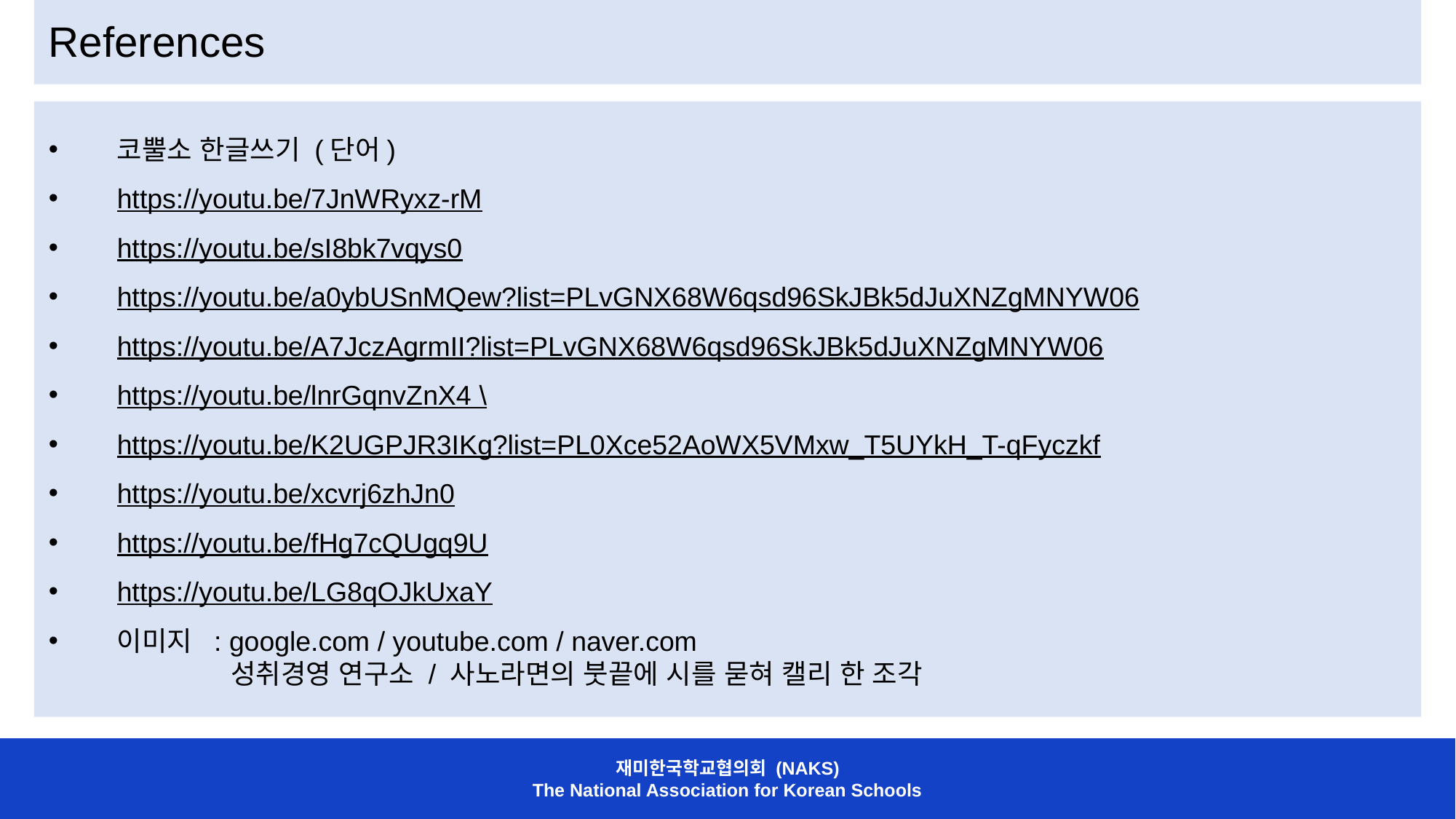

References
코뿔소 한글쓰기 (단어)
https://youtu.be/7JnWRyxz-rM
https://youtu.be/sI8bk7vqys0
https://youtu.be/a0ybUSnMQew?list=PLvGNX68W6qsd96SkJBk5dJuXNZgMNYW06
https://youtu.be/A7JczAgrmII?list=PLvGNX68W6qsd96SkJBk5dJuXNZgMNYW06
https://youtu.be/lnrGqnvZnX4 \
https://youtu.be/K2UGPJR3IKg?list=PL0Xce52AoWX5VMxw_T5UYkH_T-qFyczkf
https://youtu.be/xcvrj6zhJn0
https://youtu.be/fHg7cQUgq9U
https://youtu.be/LG8qOJkUxaY
이미지  : google.com / youtube.com / naver.com
                       성취경영 연구소 / 사노라면의 붓끝에 시를 묻혀 캘리 한 조각

재미한국학교협의회 (NAKS)
The National Association for Korean Schools
재미한국학교협의회 (NAKS)
The National Association for Korean Schools